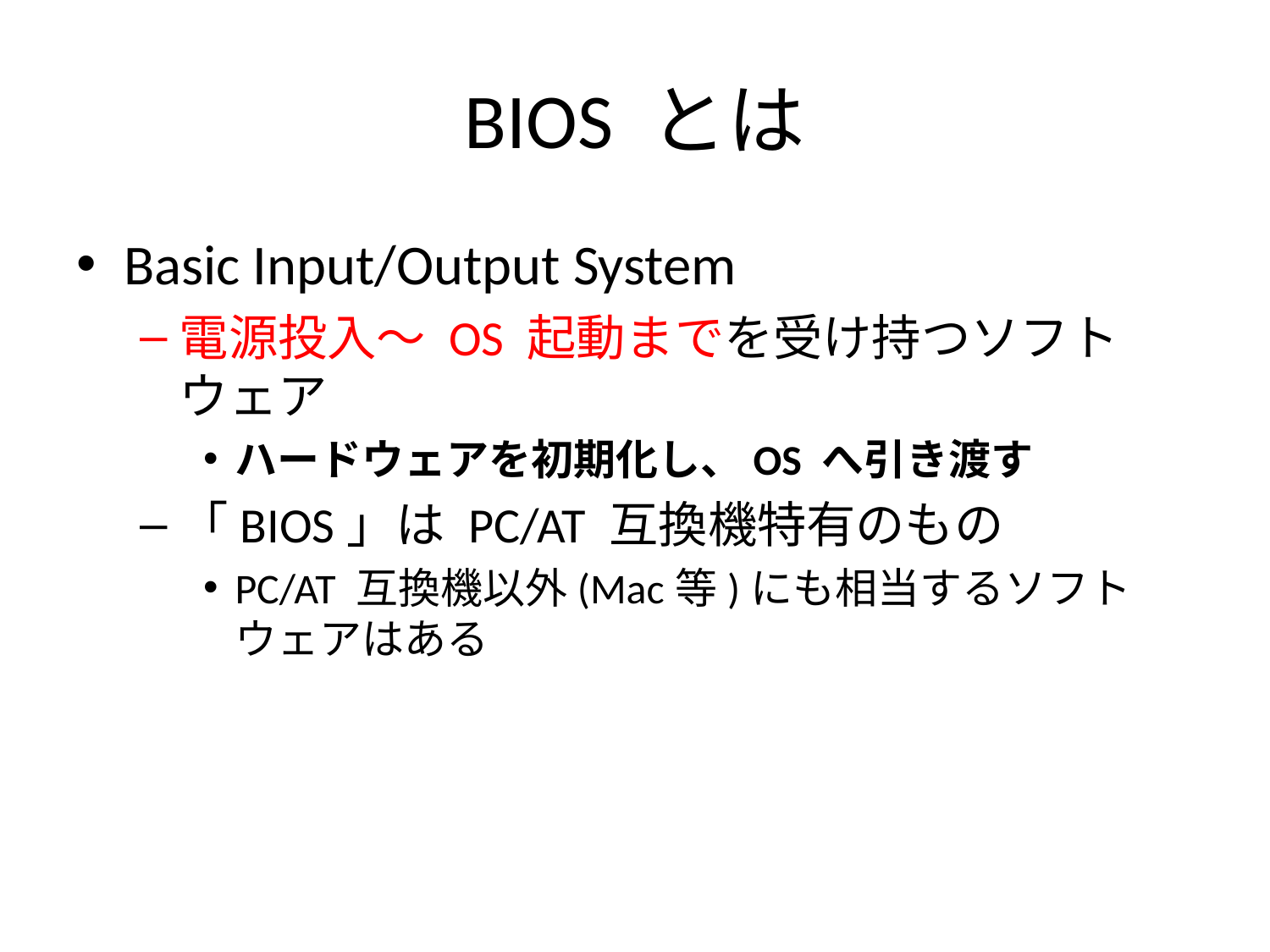

# BIOS とは
Basic Input/Output System
電源投入～ OS 起動までを受け持つソフトウェア
ハードウェアを初期化し、OS へ引き渡す
「BIOS」は PC/AT 互換機特有のもの
PC/AT 互換機以外(Mac等)にも相当するソフトウェアはある